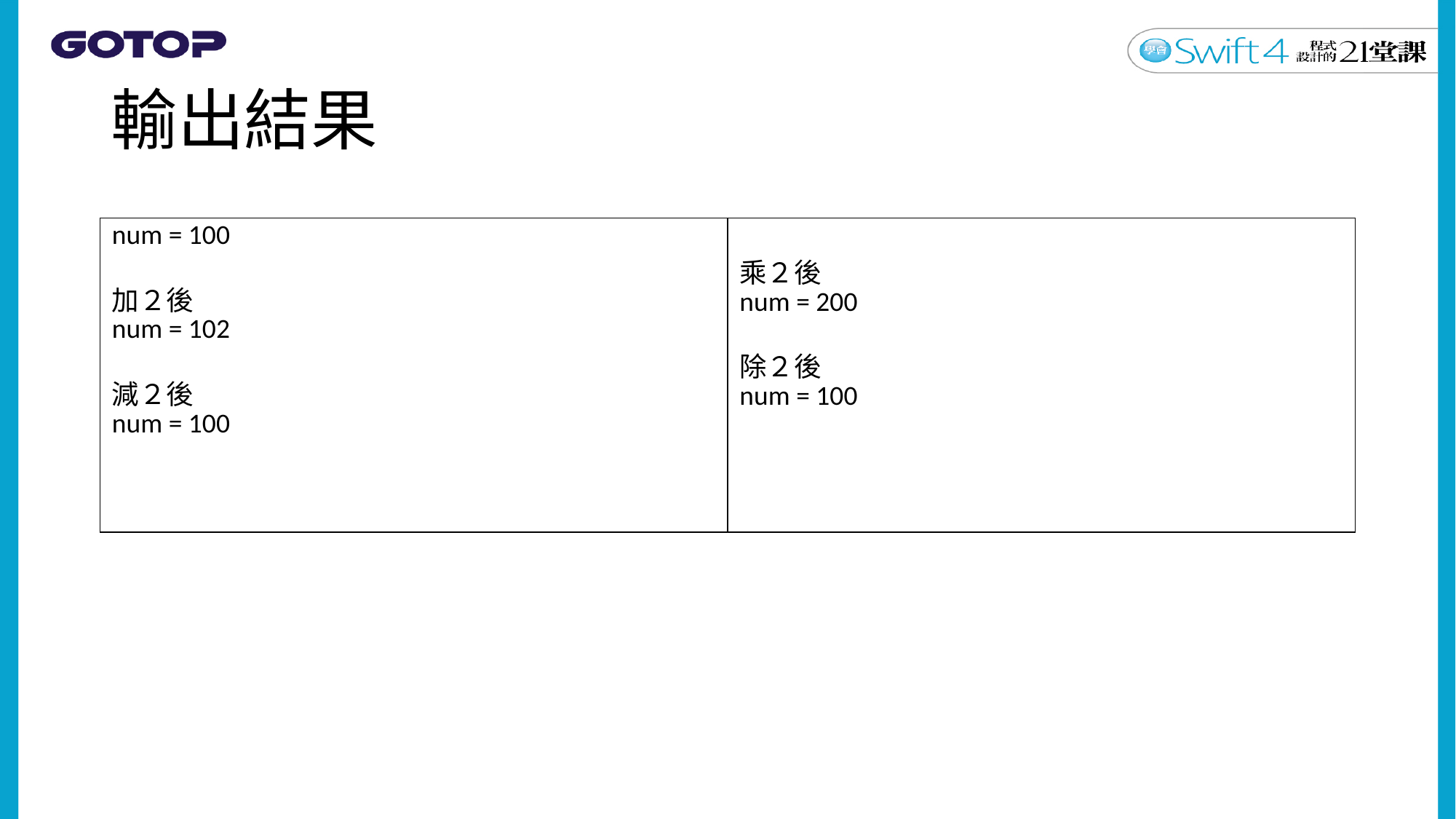

# 輸出結果
| num = 100   加２後 num = 102   減２後 num = 100 | 乘２後 num = 200   除２後 num = 100 |
| --- | --- |